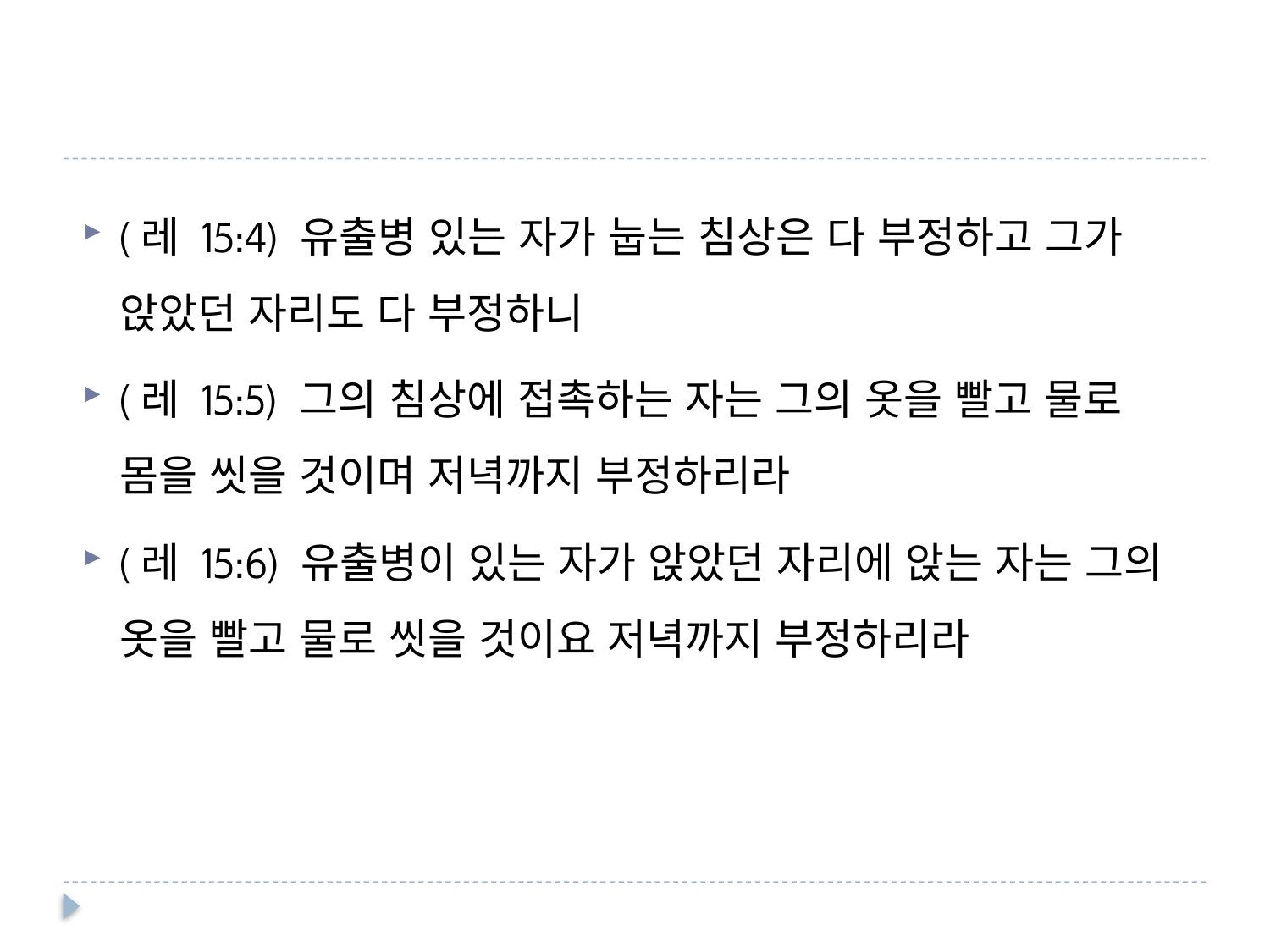

#
(레 15:4) 유출병 있는 자가 눕는 침상은 다 부정하고 그가 앉았던 자리도 다 부정하니
(레 15:5) 그의 침상에 접촉하는 자는 그의 옷을 빨고 물로 몸을 씻을 것이며 저녁까지 부정하리라
(레 15:6) 유출병이 있는 자가 앉았던 자리에 앉는 자는 그의 옷을 빨고 물로 씻을 것이요 저녁까지 부정하리라